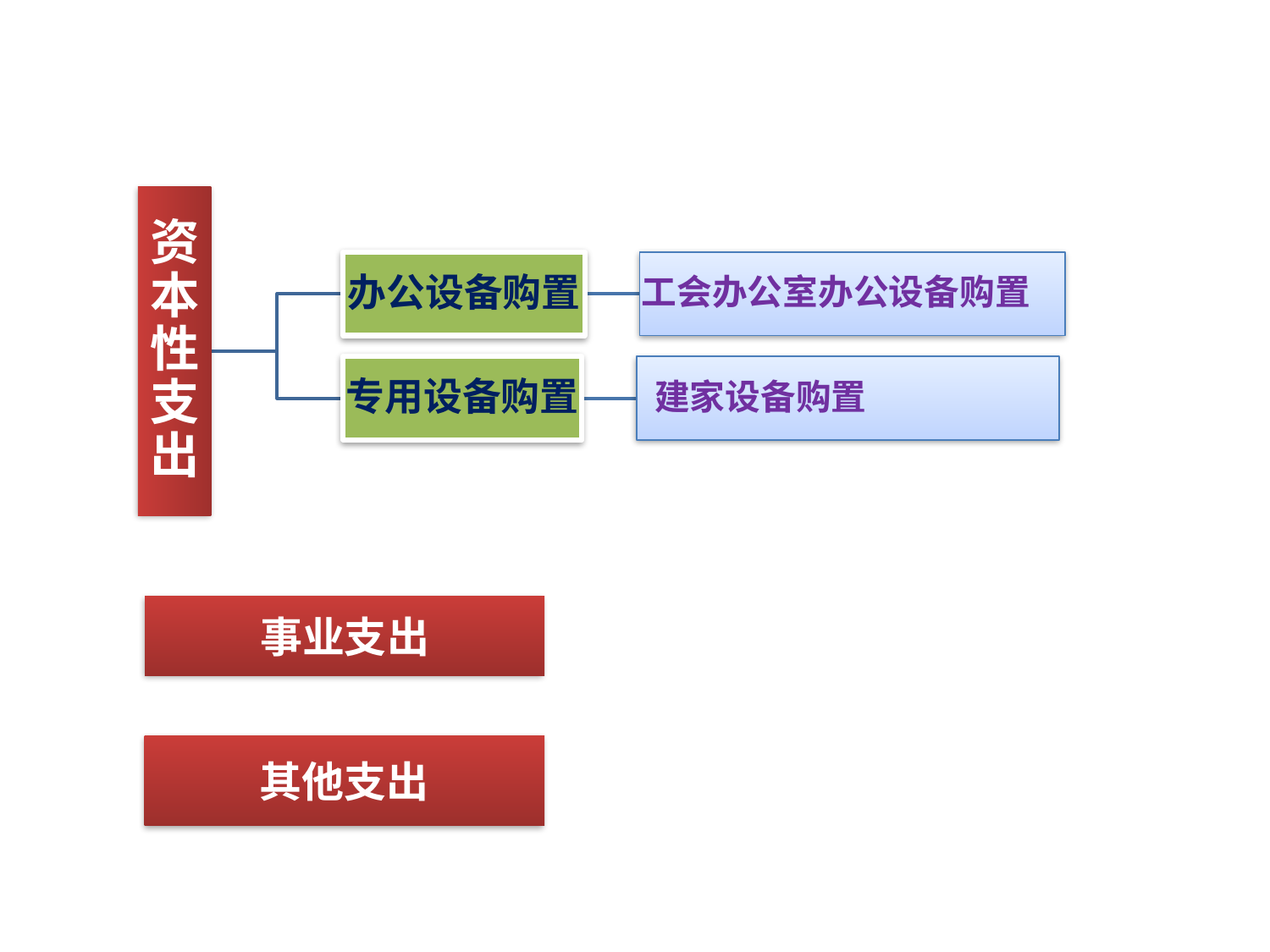

资本性支出
办公设备购置
工会办公室办公设备购置
专用设备购置
 建家设备购置
事业支出
其他支出